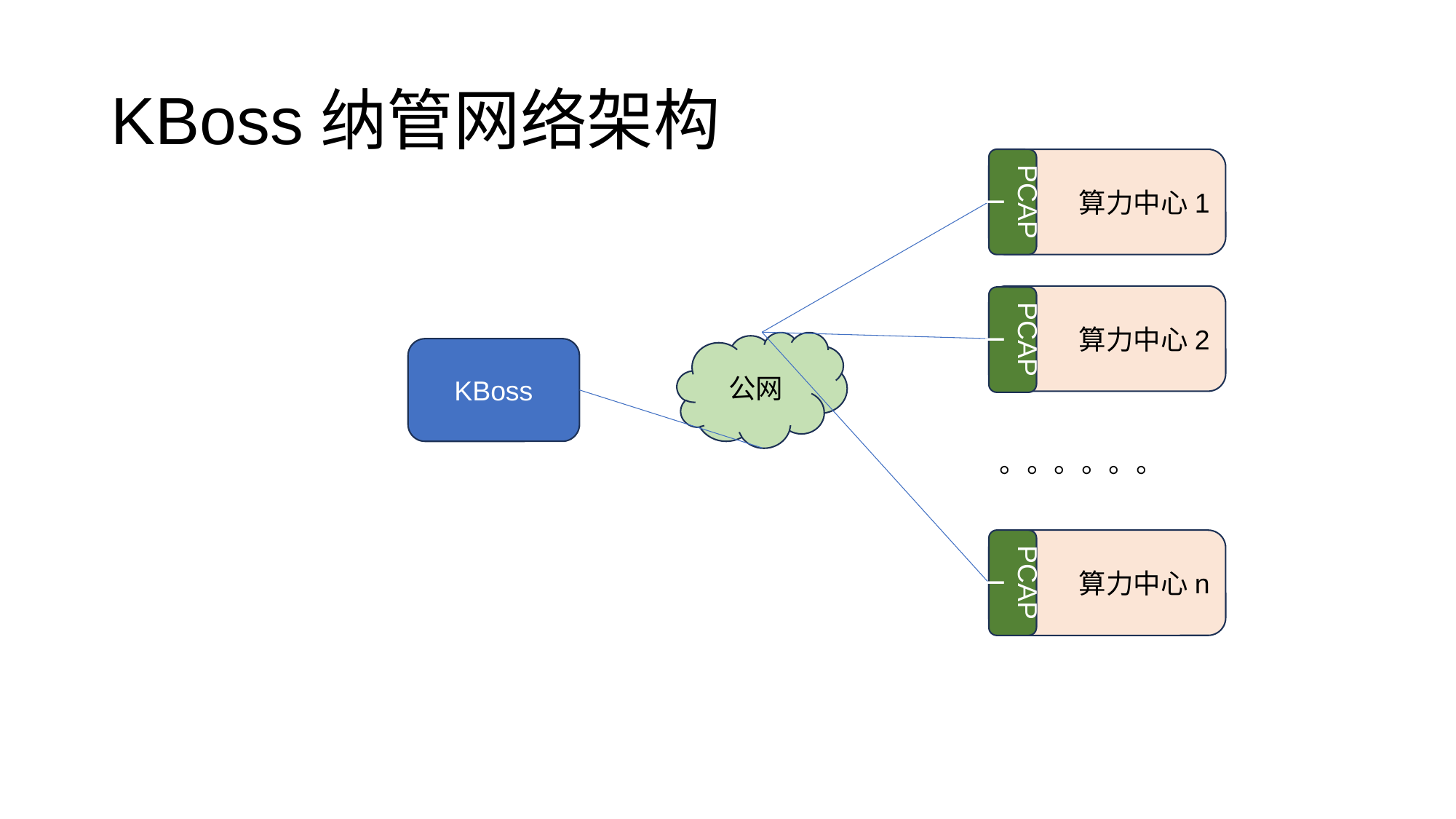

# KBoss纳管网络架构
算力中心1
PCAPI
算力中心2
PCAPI
公网
KBoss
。。。。。。
算力中心n
PCAPI